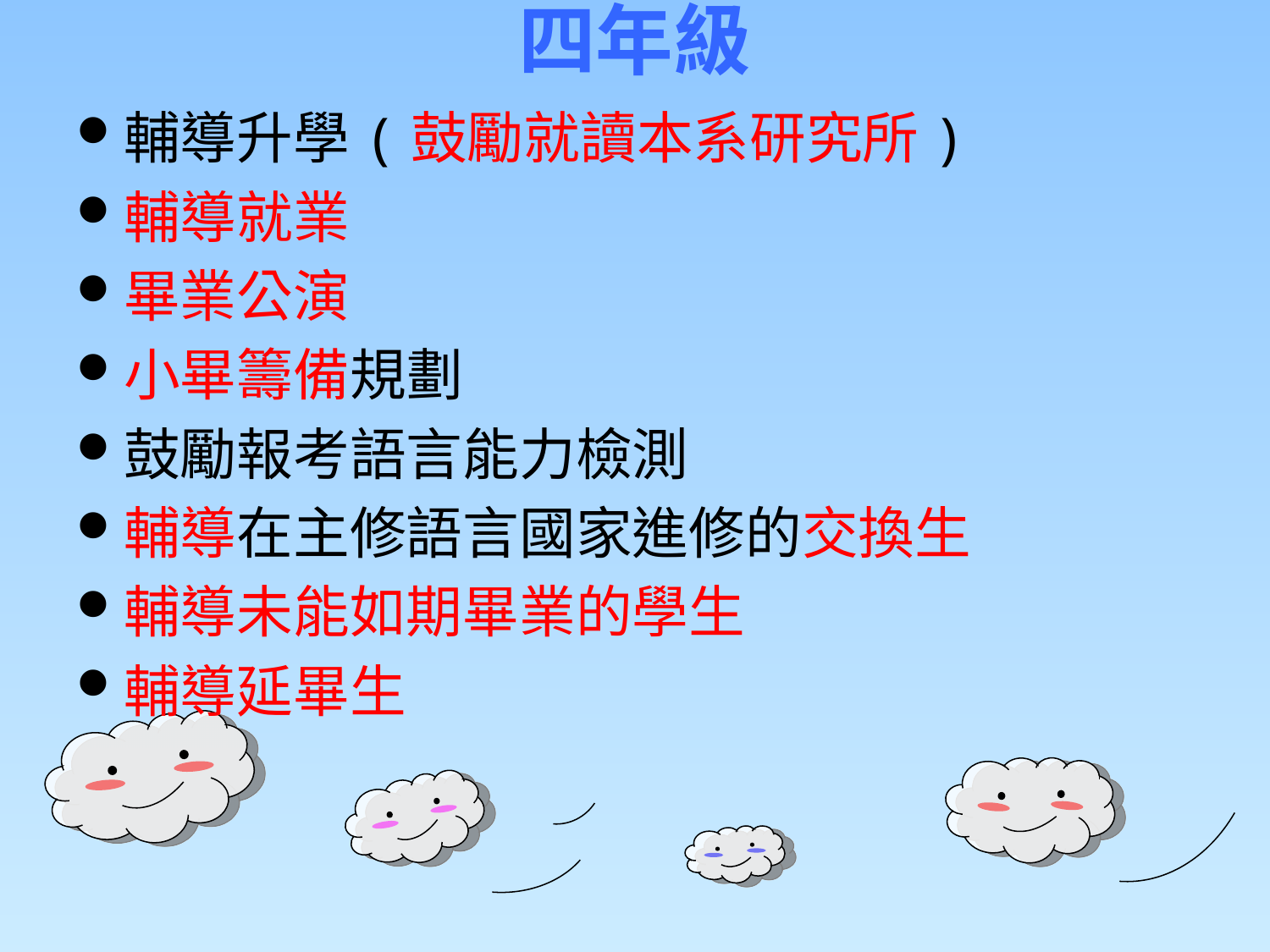

# 四年級
輔導升學(鼓勵就讀本系研究所)
輔導就業
畢業公演
小畢籌備規劃
鼓勵報考語言能力檢測
輔導在主修語言國家進修的交換生
輔導未能如期畢業的學生
輔導延畢生